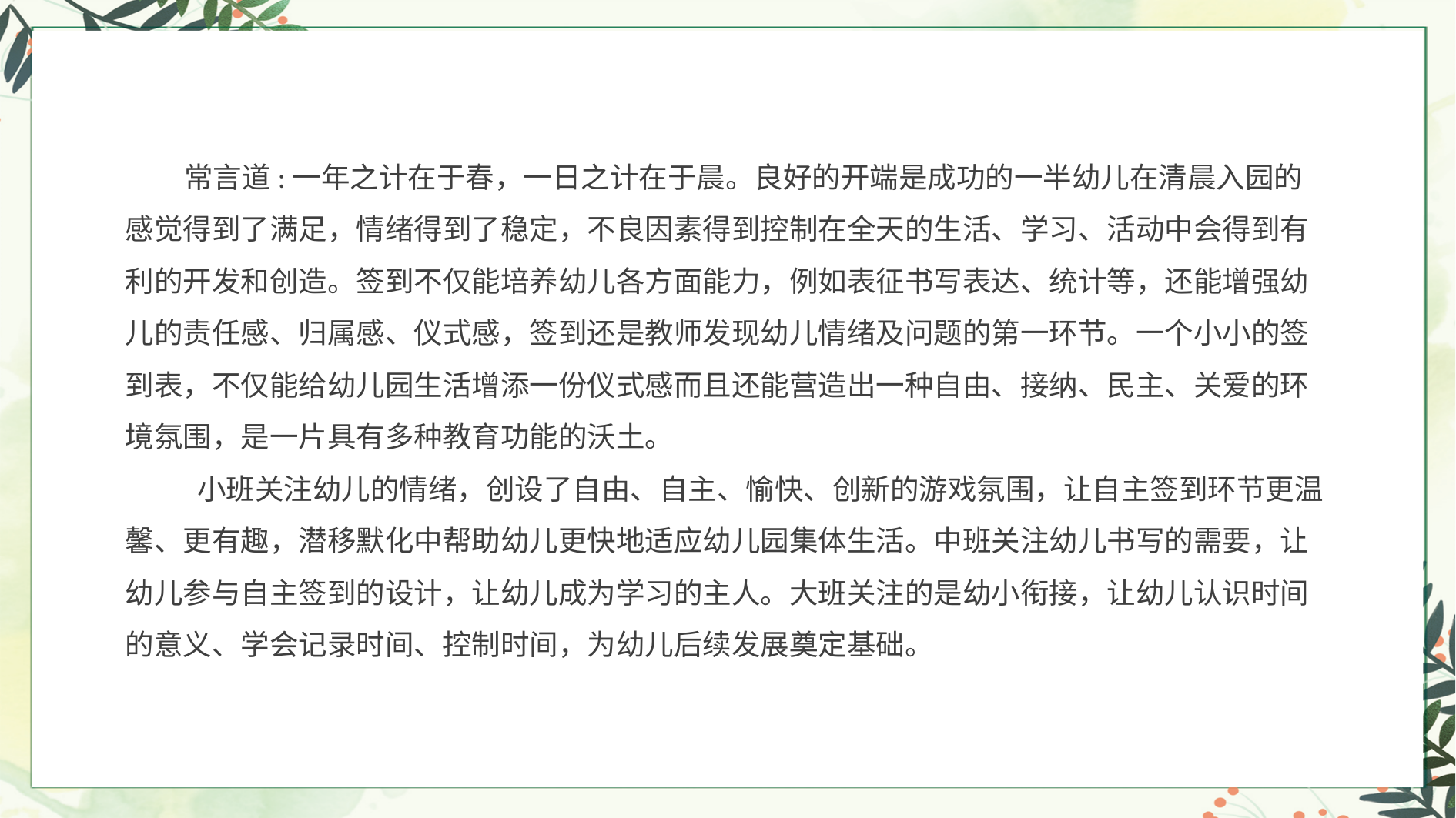

常言道:一年之计在于春，一日之计在于晨。良好的开端是成功的一半幼儿在清晨入园的感觉得到了满足，情绪得到了稳定，不良因素得到控制在全天的生活、学习、活动中会得到有利的开发和创造。签到不仅能培养幼儿各方面能力，例如表征书写表达、统计等，还能增强幼儿的责任感、归属感、仪式感，签到还是教师发现幼儿情绪及问题的第一环节。一个小小的签到表，不仅能给幼儿园生活增添一份仪式感而且还能营造出一种自由、接纳、民主、关爱的环境氛围，是一片具有多种教育功能的沃土。
          小班关注幼儿的情绪，创设了自由、自主、愉快、创新的游戏氛围，让自主签到环节更温馨、更有趣，潜移默化中帮助幼儿更快地适应幼儿园集体生活。中班关注幼儿书写的需要，让幼儿参与自主签到的设计，让幼儿成为学习的主人。大班关注的是幼小衔接，让幼儿认识时间的意义、学会记录时间、控制时间，为幼儿后续发展奠定基础。